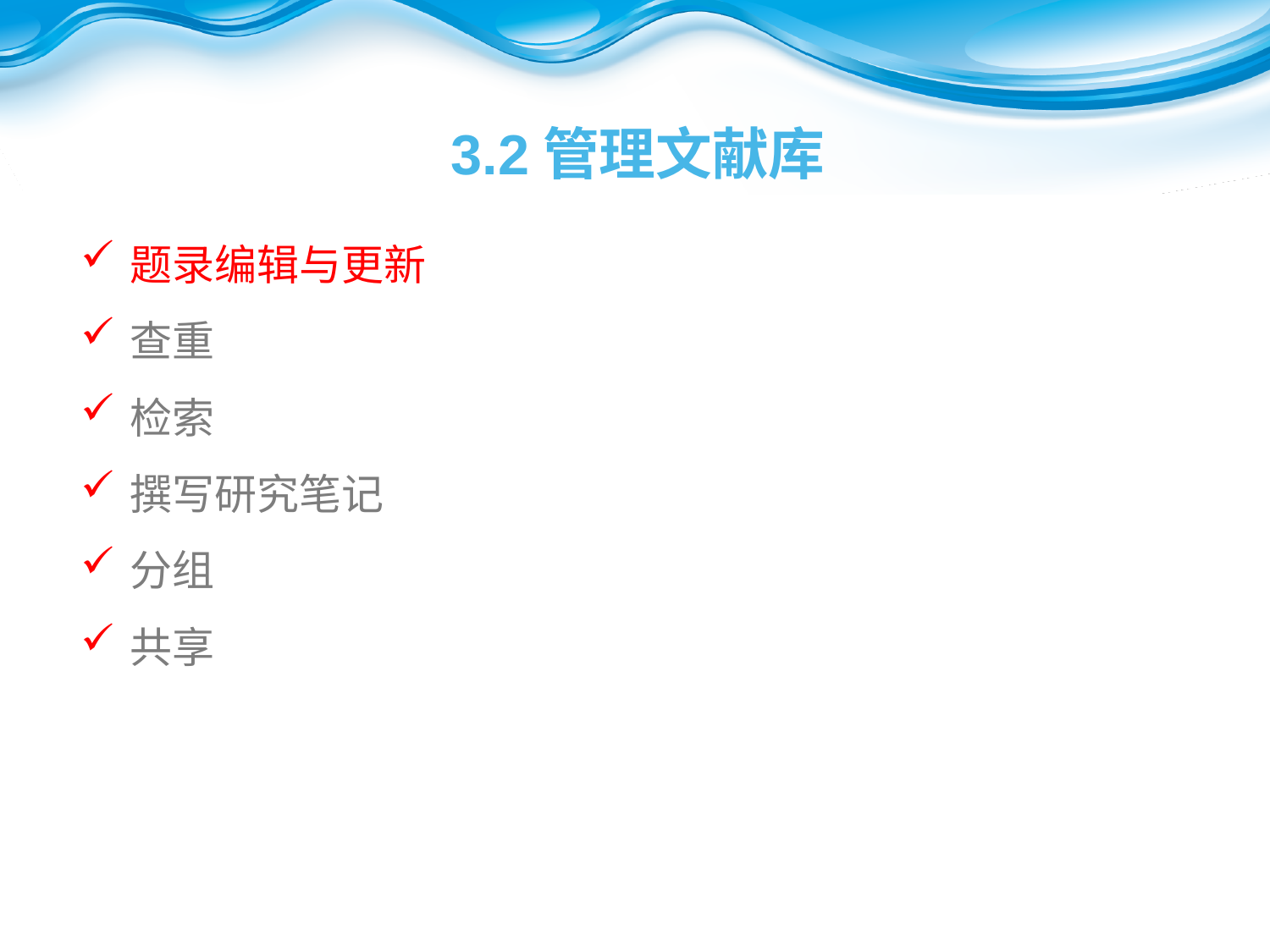

# 3.2管理文献库
题录编辑与更新
查重
检索
撰写研究笔记
分组
共享